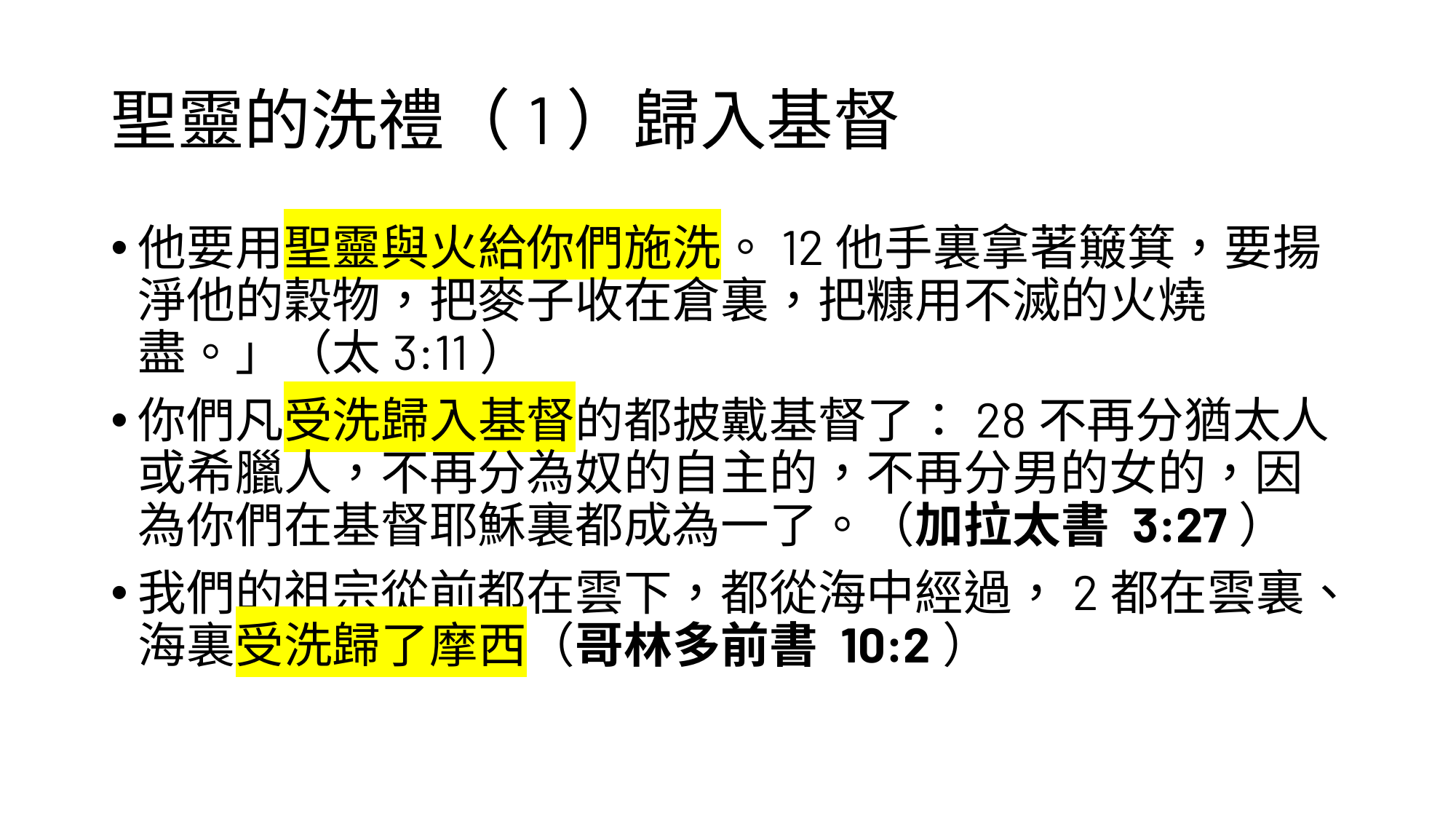

# 聖靈的洗禮（1）歸入基督
他要用聖靈與火給你們施洗。12他手裏拿著簸箕，要揚淨他的穀物，把麥子收在倉裏，把糠用不滅的火燒盡。」（太3:11）
你們凡受洗歸入基督的都披戴基督了：28不再分猶太人或希臘人，不再分為奴的自主的，不再分男的女的，因為你們在基督耶穌裏都成為一了。（加拉太書 3:27）
我們的祖宗從前都在雲下，都從海中經過，2都在雲裏、海裏受洗歸了摩西（哥林多前書 10:2）